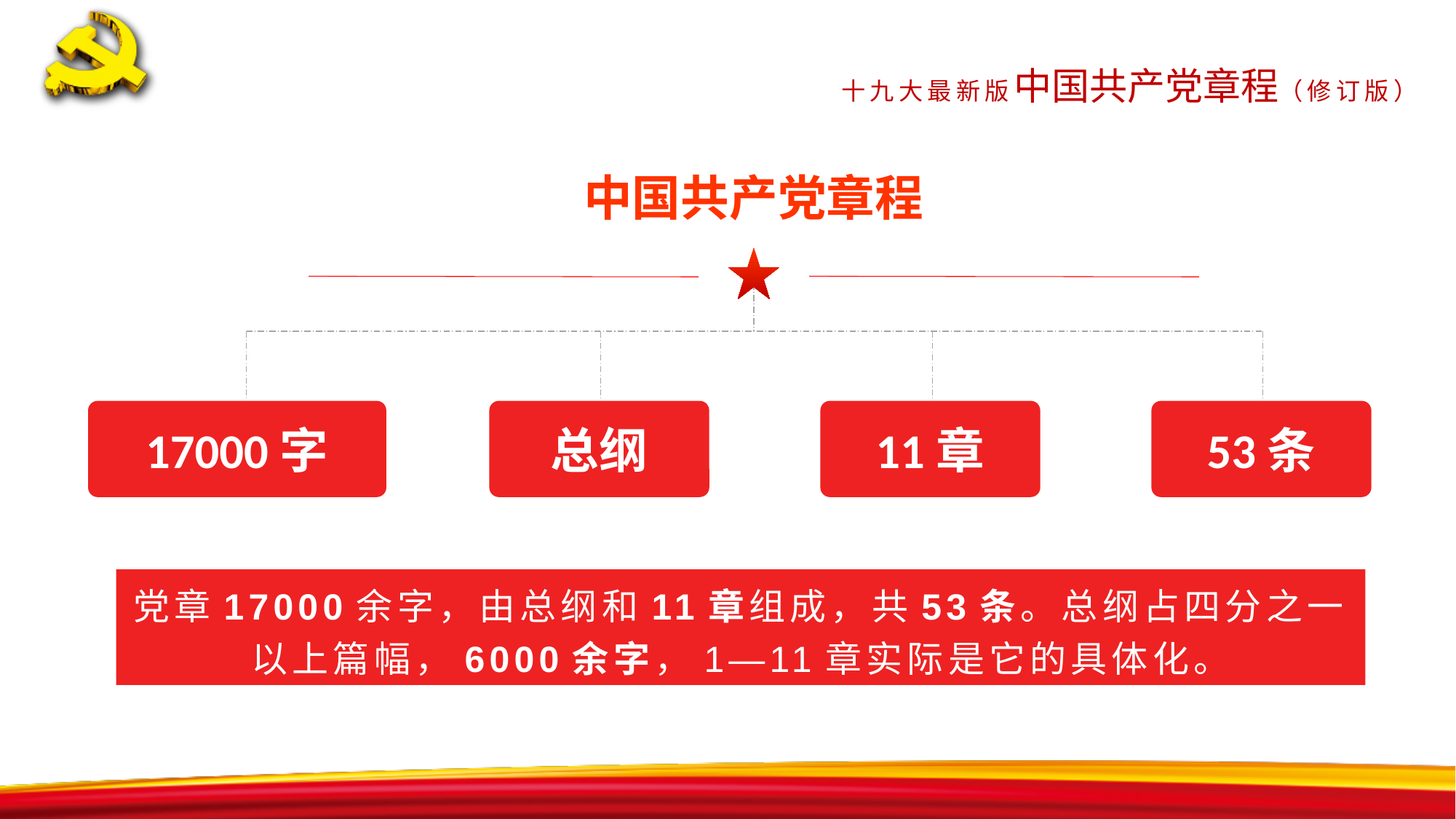

党章的基本架构
中国共产党章程

17000字
总纲
11章
53条
党章17000余字，由总纲和11章组成，共53条。总纲占四分之一以上篇幅，6000余字，1—11章实际是它的具体化。